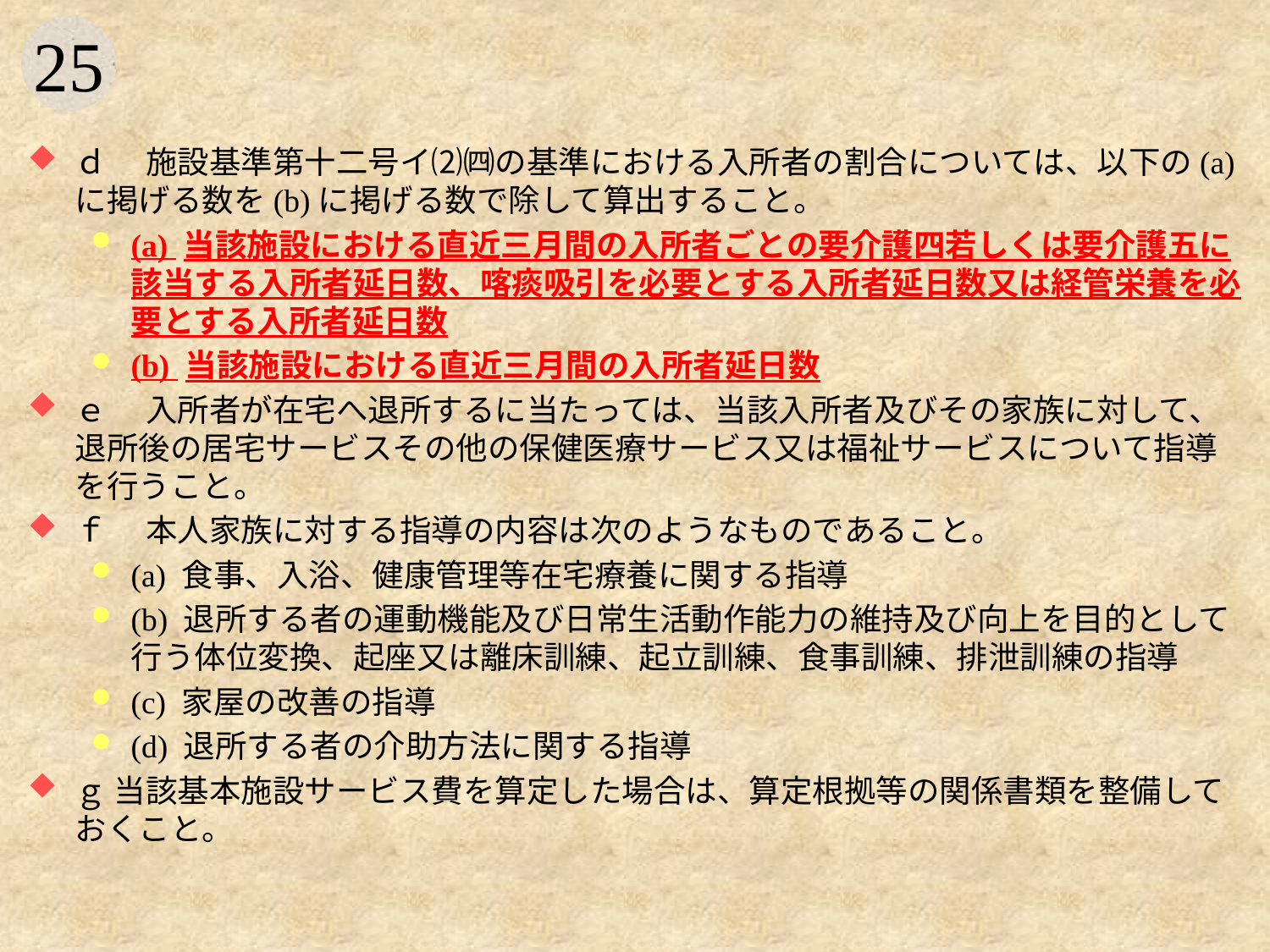

#
ｄ 　施設基準第十二号イ⑵㈣の基準における入所者の割合については、以下の(a)に掲げる数を(b)に掲げる数で除して算出すること。
(a) 当該施設における直近三月間の入所者ごとの要介護四若しくは要介護五に該当する入所者延日数、喀痰吸引を必要とする入所者延日数又は経管栄養を必要とする入所者延日数
(b) 当該施設における直近三月間の入所者延日数
ｅ 　入所者が在宅へ退所するに当たっては、当該入所者及びその家族に対して、退所後の居宅サービスその他の保健医療サービス又は福祉サービスについて指導を行うこと。
ｆ 　本人家族に対する指導の内容は次のようなものであること。
(a) 食事、入浴、健康管理等在宅療養に関する指導
(b) 退所する者の運動機能及び日常生活動作能力の維持及び向上を目的として行う体位変換、起座又は離床訓練、起立訓練、食事訓練、排泄訓練の指導
(c) 家屋の改善の指導
(d) 退所する者の介助方法に関する指導
ｇ 当該基本施設サービス費を算定した場合は、算定根拠等の関係書類を整備しておくこと。